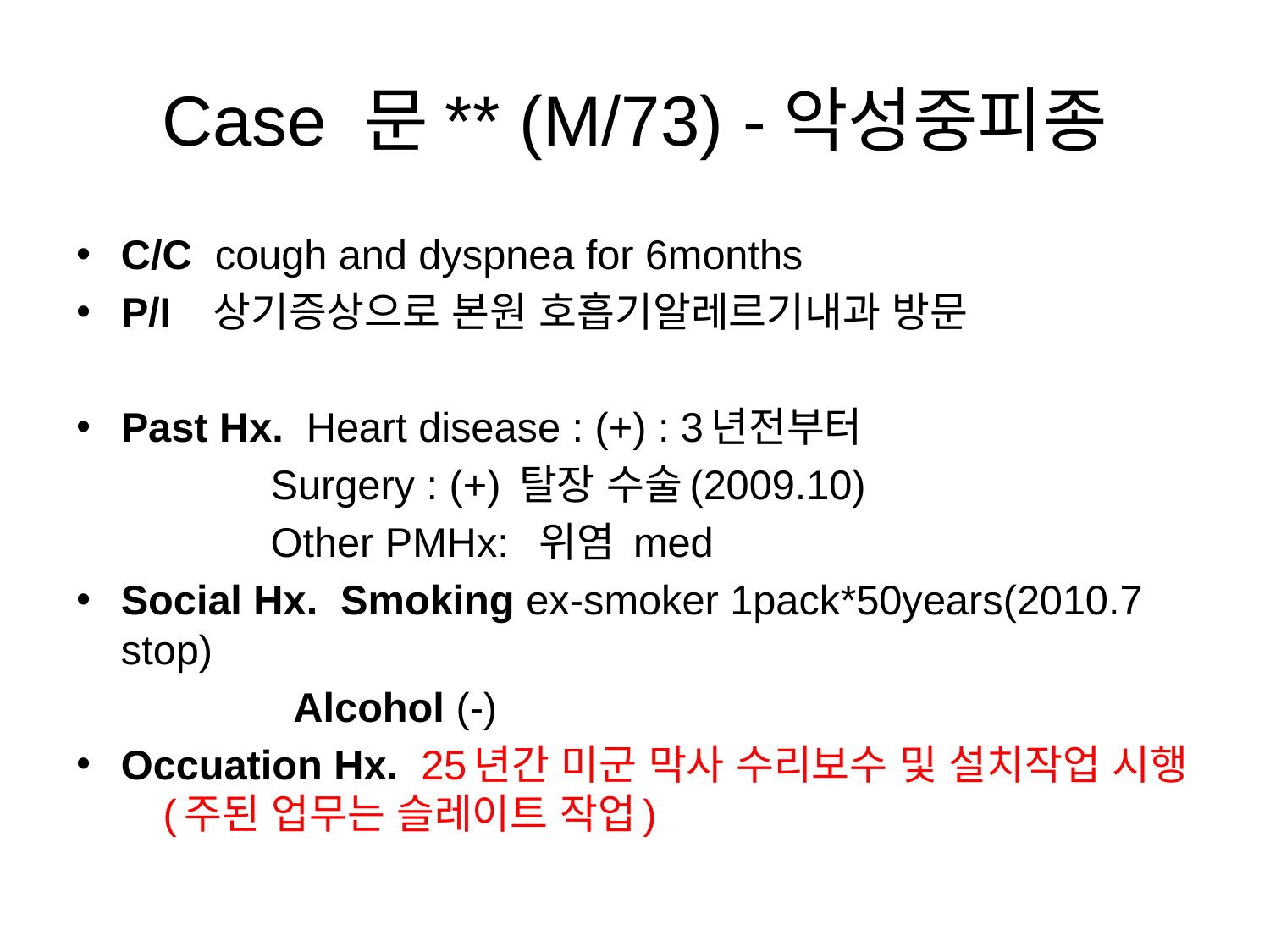

# Case 문** (M/73) -악성중피종
C/C  cough and dyspnea for 6months
P/I   상기증상으로 본원 호흡기알레르기내과 방문

Past Hx.  Heart disease : (+) : 3년전부터
                 Surgery : (+) 탈장 수술(2009.10)
                 Other PMHx:  위염 med
Social Hx.  Smoking ex-smoker 1pack*50years(2010.7 stop)
                   Alcohol (-)
Occuation Hx.  25년간 미군 막사 수리보수 및 설치작업 시행    (주된 업무는 슬레이트 작업)